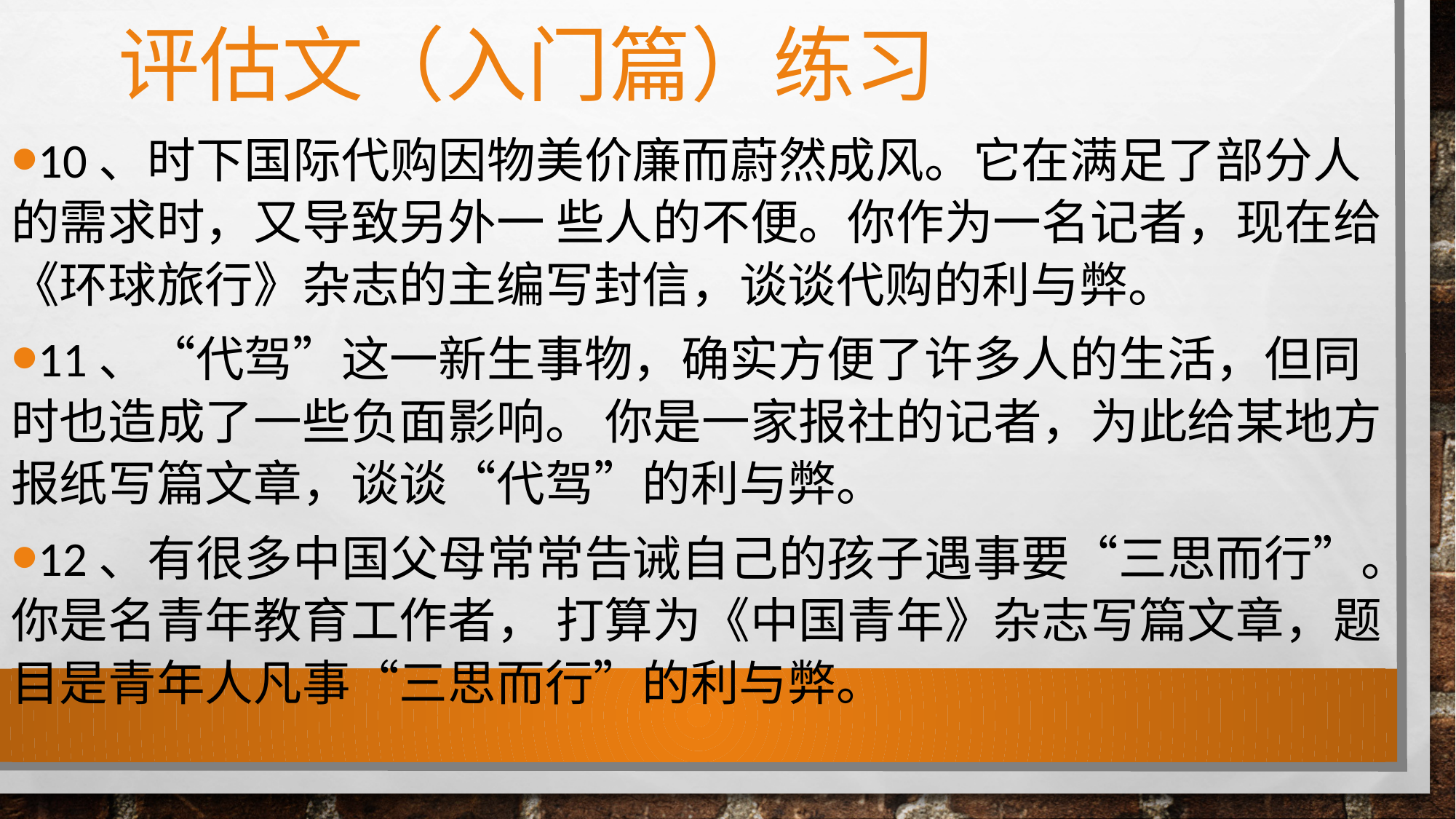

# 评估文（入门篇）练习
10、时下国际代购因物美价廉而蔚然成风。它在满足了部分人的需求时，又导致另外一 些人的不便。你作为一名记者，现在给《环球旅行》杂志的主编写封信，谈谈代购的利与弊。
11、“代驾”这一新生事物，确实方便了许多人的生活，但同时也造成了一些负面影响。 你是一家报社的记者，为此给某地方报纸写篇文章，谈谈“代驾”的利与弊。
12、有很多中国父母常常告诫自己的孩子遇事要“三思而行”。你是名青年教育工作者， 打算为《中国青年》杂志写篇文章，题目是青年人凡事“三思而行”的利与弊。